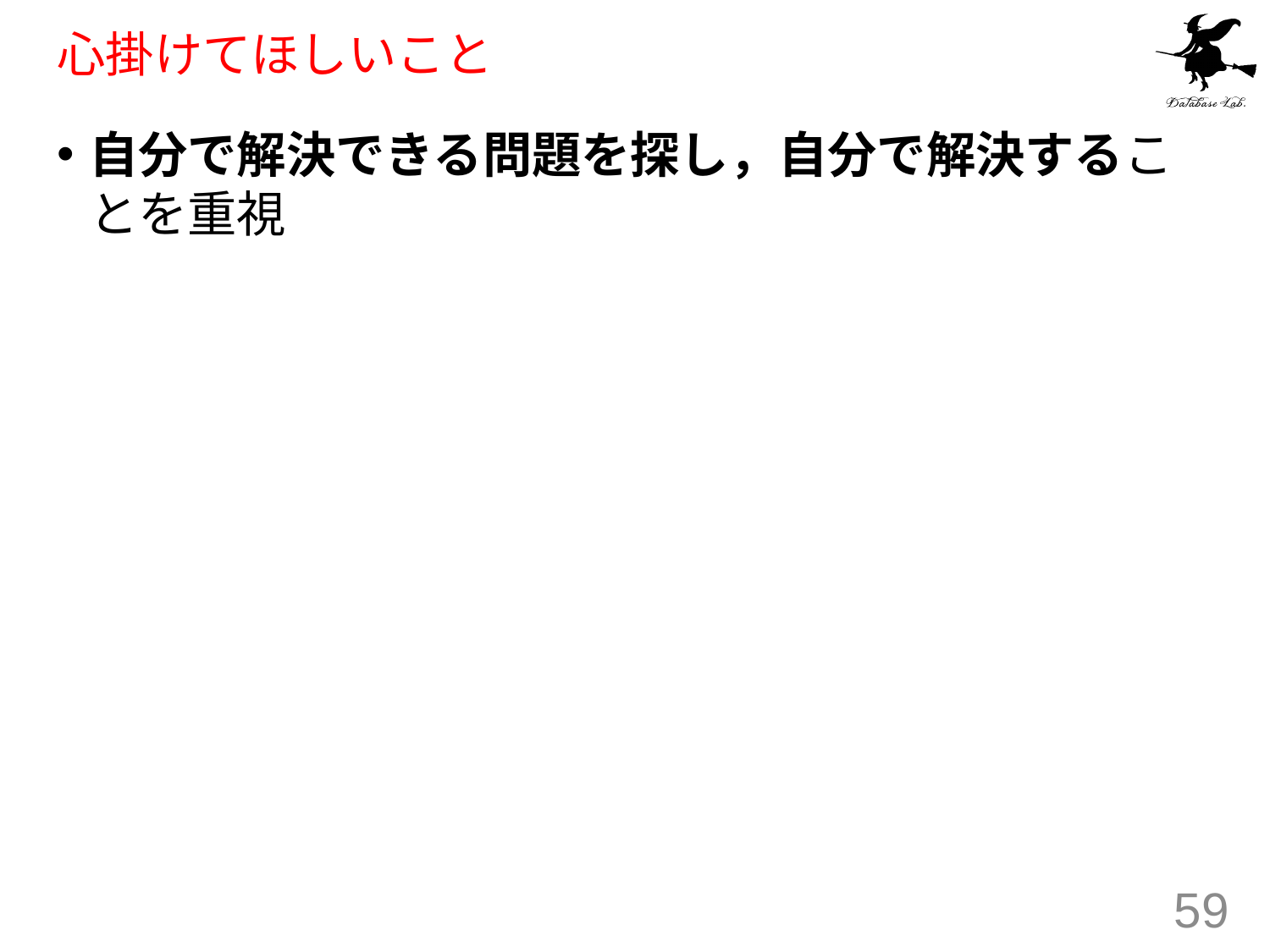

# 心掛けてほしいこと
自分で解決できる問題を探し，自分で解決することを重視
59